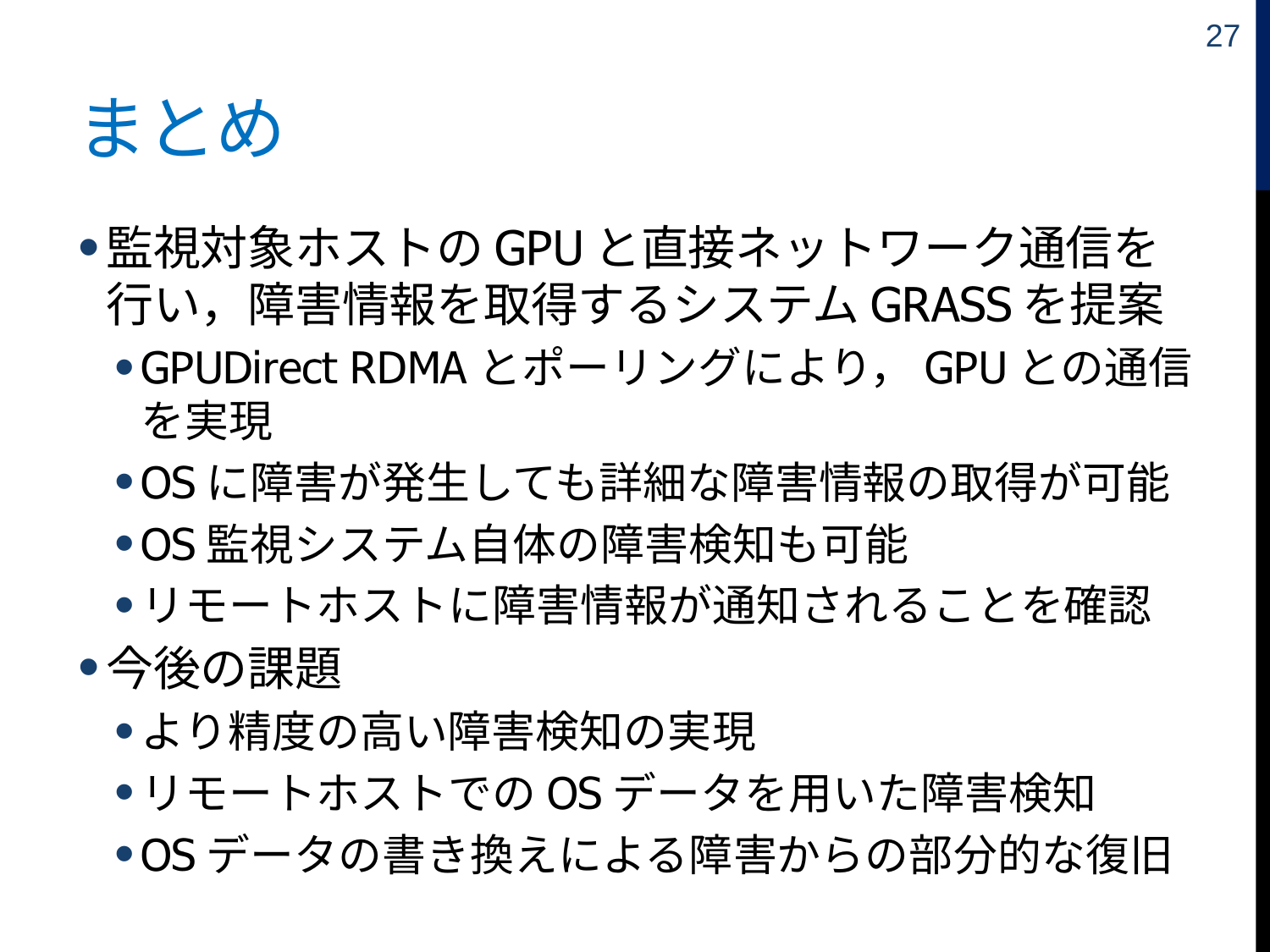

27
# まとめ
監視対象ホストのGPUと直接ネットワーク通信を行い，障害情報を取得するシステムGRASSを提案
GPUDirect RDMAとポーリングにより，GPUとの通信を実現
OSに障害が発生しても詳細な障害情報の取得が可能
OS監視システム自体の障害検知も可能
リモートホストに障害情報が通知されることを確認
今後の課題
より精度の高い障害検知の実現
リモートホストでのOSデータを用いた障害検知
OSデータの書き換えによる障害からの部分的な復旧